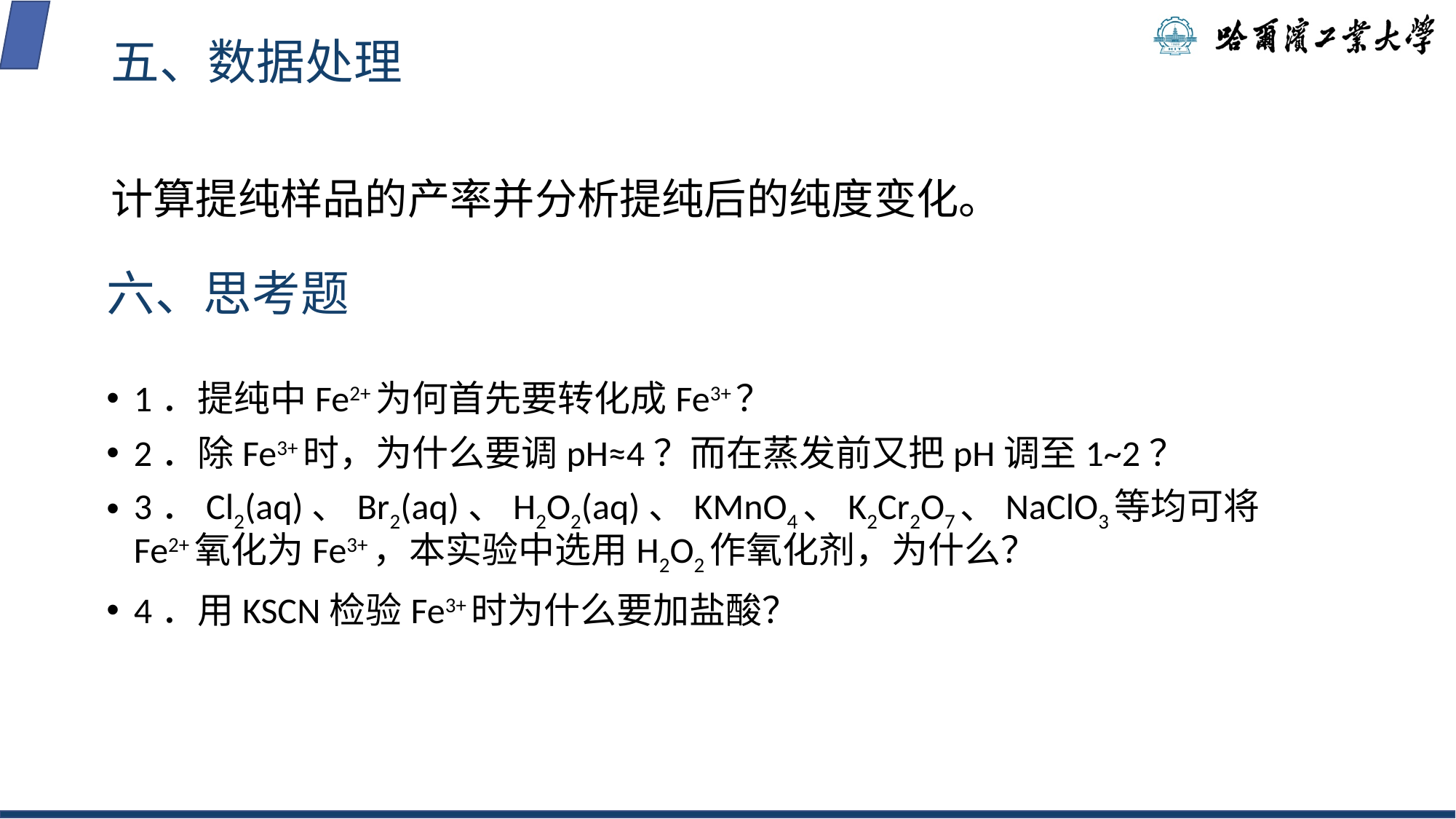

# 五、数据处理
计算提纯样品的产率并分析提纯后的纯度变化。
六、思考题
1．提纯中Fe2+为何首先要转化成Fe3+？
2．除Fe3+时，为什么要调pH≈4？而在蒸发前又把pH调至1~2？
3．Cl2(aq)、Br2(aq)、H2O2(aq)、KMnO4、K2Cr2O7、NaClO3等均可将Fe2+氧化为Fe3+，本实验中选用H2O2作氧化剂，为什么？
4．用KSCN检验Fe3+时为什么要加盐酸？